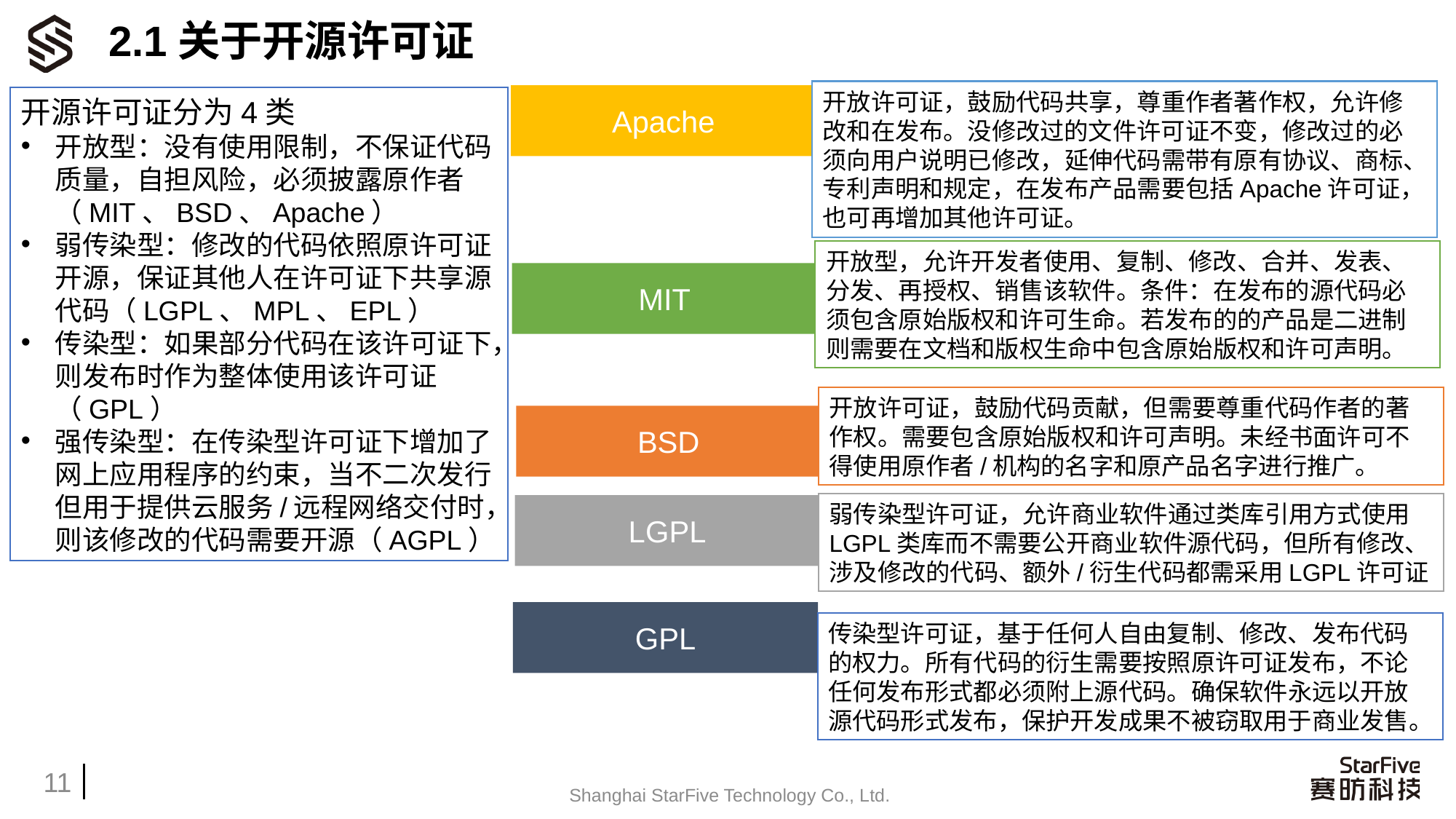

# 2.1关于开源许可证
开放许可证，鼓励代码共享，尊重作者著作权，允许修改和在发布。没修改过的文件许可证不变，修改过的必须向用户说明已修改，延伸代码需带有原有协议、商标、专利声明和规定，在发布产品需要包括Apache许可证，也可再增加其他许可证。
Apache
开源许可证分为4类
开放型：没有使用限制，不保证代码质量，自担风险，必须披露原作者（MIT、BSD、Apache）
弱传染型：修改的代码依照原许可证开源，保证其他人在许可证下共享源代码（LGPL、MPL、EPL）
传染型：如果部分代码在该许可证下，则发布时作为整体使用该许可证（GPL）
强传染型：在传染型许可证下增加了网上应用程序的约束，当不二次发行但用于提供云服务/远程网络交付时，则该修改的代码需要开源（AGPL）
开放型，允许开发者使用、复制、修改、合并、发表、分发、再授权、销售该软件。条件：在发布的源代码必须包含原始版权和许可生命。若发布的的产品是二进制则需要在文档和版权生命中包含原始版权和许可声明。
MIT
开放许可证，鼓励代码贡献，但需要尊重代码作者的著作权。需要包含原始版权和许可声明。未经书面许可不得使用原作者/机构的名字和原产品名字进行推广。
BSD
弱传染型许可证，允许商业软件通过类库引用方式使用LGPL类库而不需要公开商业软件源代码，但所有修改、涉及修改的代码、额外/衍生代码都需采用LGPL许可证
LGPL
GPL
传染型许可证，基于任何人自由复制、修改、发布代码的权力。所有代码的衍生需要按照原许可证发布，不论任何发布形式都必须附上源代码。确保软件永远以开放源代码形式发布，保护开发成果不被窃取用于商业发售。
11